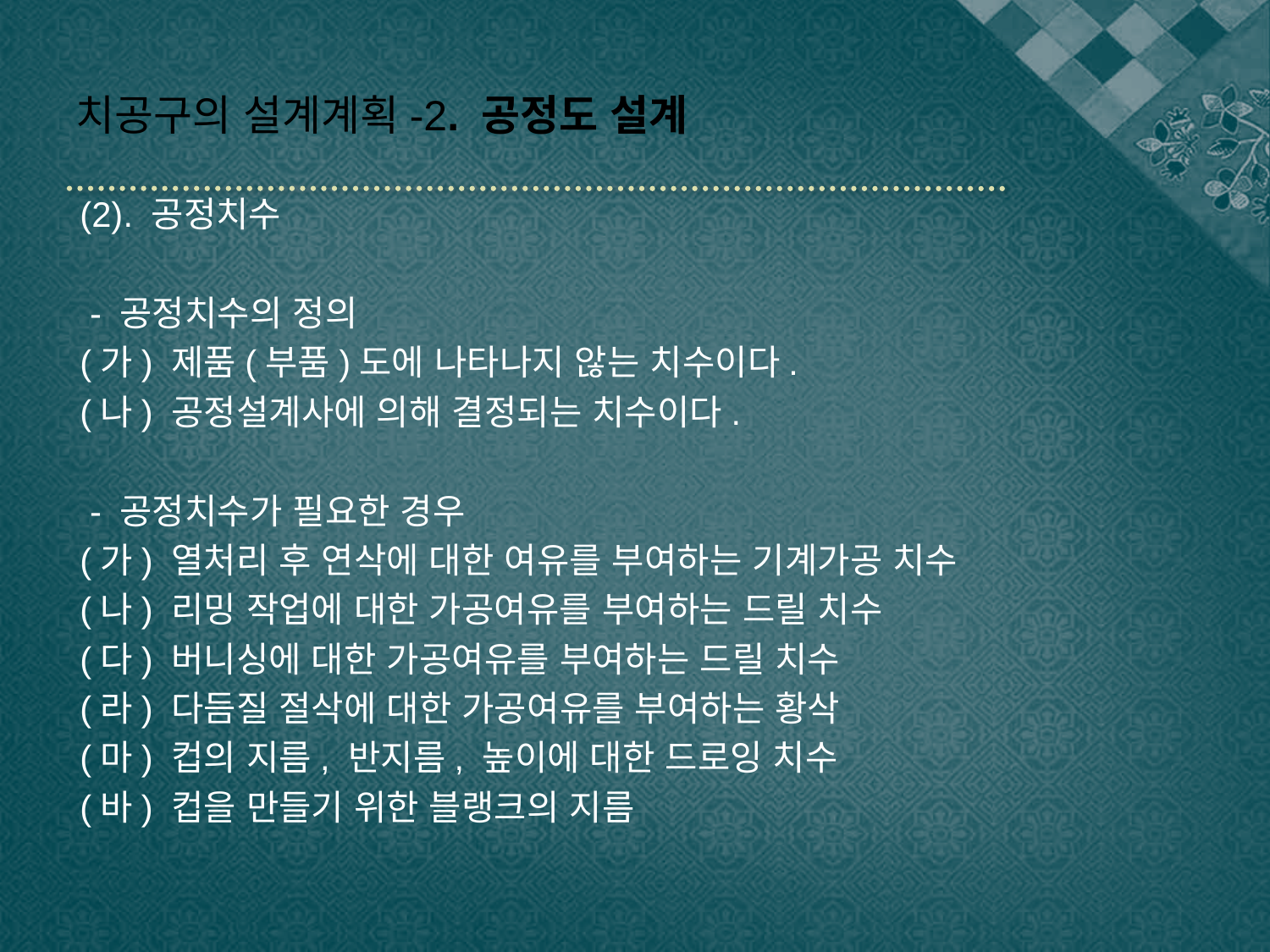

# 치공구의 설계계획-2. 공정도 설계
(2). 공정치수

 - 공정치수의 정의
(가) 제품(부품)도에 나타나지 않는 치수이다.
(나) 공정설계사에 의해 결정되는 치수이다.

 - 공정치수가 필요한 경우
(가) 열처리 후 연삭에 대한 여유를 부여하는 기계가공 치수
(나) 리밍 작업에 대한 가공여유를 부여하는 드릴 치수
(다) 버니싱에 대한 가공여유를 부여하는 드릴 치수
(라) 다듬질 절삭에 대한 가공여유를 부여하는 황삭
(마) 컵의 지름, 반지름, 높이에 대한 드로잉 치수
(바) 컵을 만들기 위한 블랭크의 지름